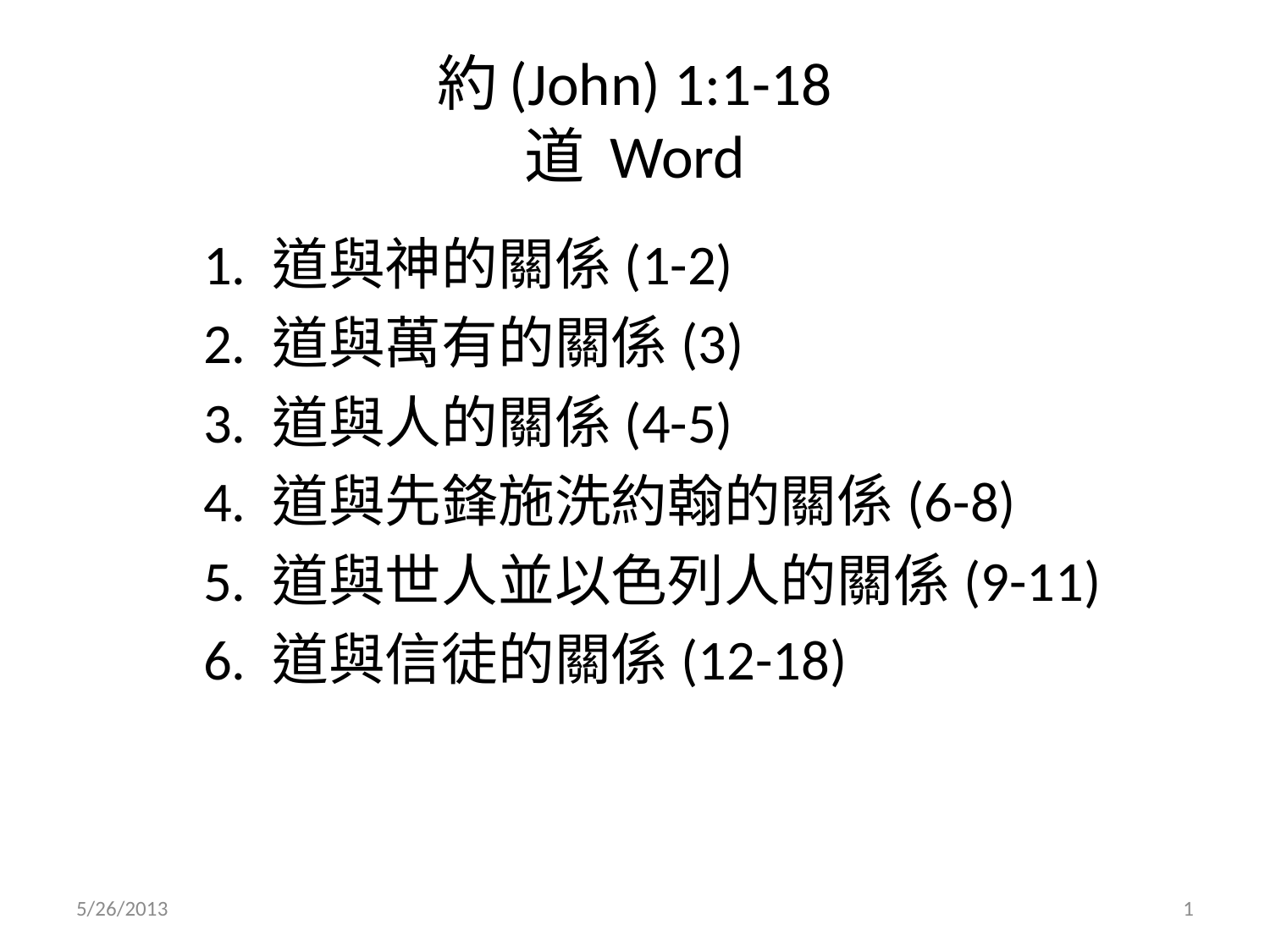

# 約(John) 1:1-18 道 Word
          1. 道與神的關係(1-2)
	2. 道與萬有的關係(3)
	3. 道與人的關係(4-5)
	4. 道與先鋒施洗約翰的關係(6-8)
	5. 道與世人並以色列人的關係(9-11)
	6. 道與信徒的關係(12-18)

5/26/2013
1